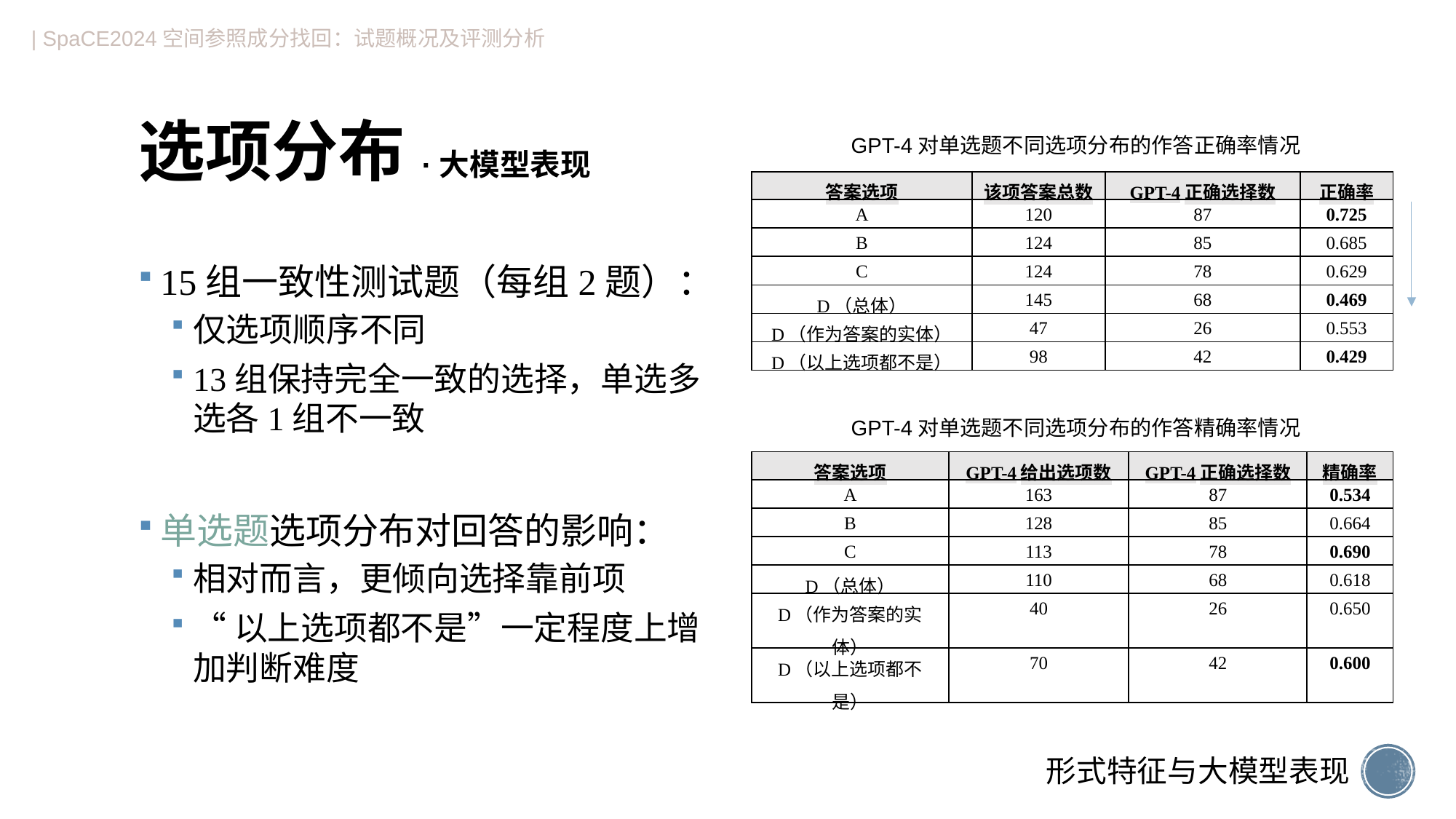

| SpaCE2024空间参照成分找回：试题概况及评测分析
# 选项分布·大模型表现
GPT-4对单选题不同选项分布的作答正确率情况
| 答案选项 | 该项答案总数 | GPT-4正确选择数 | 正确率 |
| --- | --- | --- | --- |
| A | 120 | 87 | 0.725 |
| B | 124 | 85 | 0.685 |
| C | 124 | 78 | 0.629 |
| D（总体） | 145 | 68 | 0.469 |
| D（作为答案的实体） | 47 | 26 | 0.553 |
| D（以上选项都不是） | 98 | 42 | 0.429 |
15组一致性测试题（每组2题）：
仅选项顺序不同
13组保持完全一致的选择，单选多选各1组不一致

单选题选项分布对回答的影响：
相对而言，更倾向选择靠前项
“以上选项都不是”一定程度上增加判断难度
GPT-4对单选题不同选项分布的作答精确率情况
| 答案选项 | GPT-4给出选项数 | GPT-4正确选择数 | 精确率 |
| --- | --- | --- | --- |
| A | 163 | 87 | 0.534 |
| B | 128 | 85 | 0.664 |
| C | 113 | 78 | 0.690 |
| D（总体） | 110 | 68 | 0.618 |
| D（作为答案的实体） | 40 | 26 | 0.650 |
| D（以上选项都不是） | 70 | 42 | 0.600 |
形式特征与大模型表现